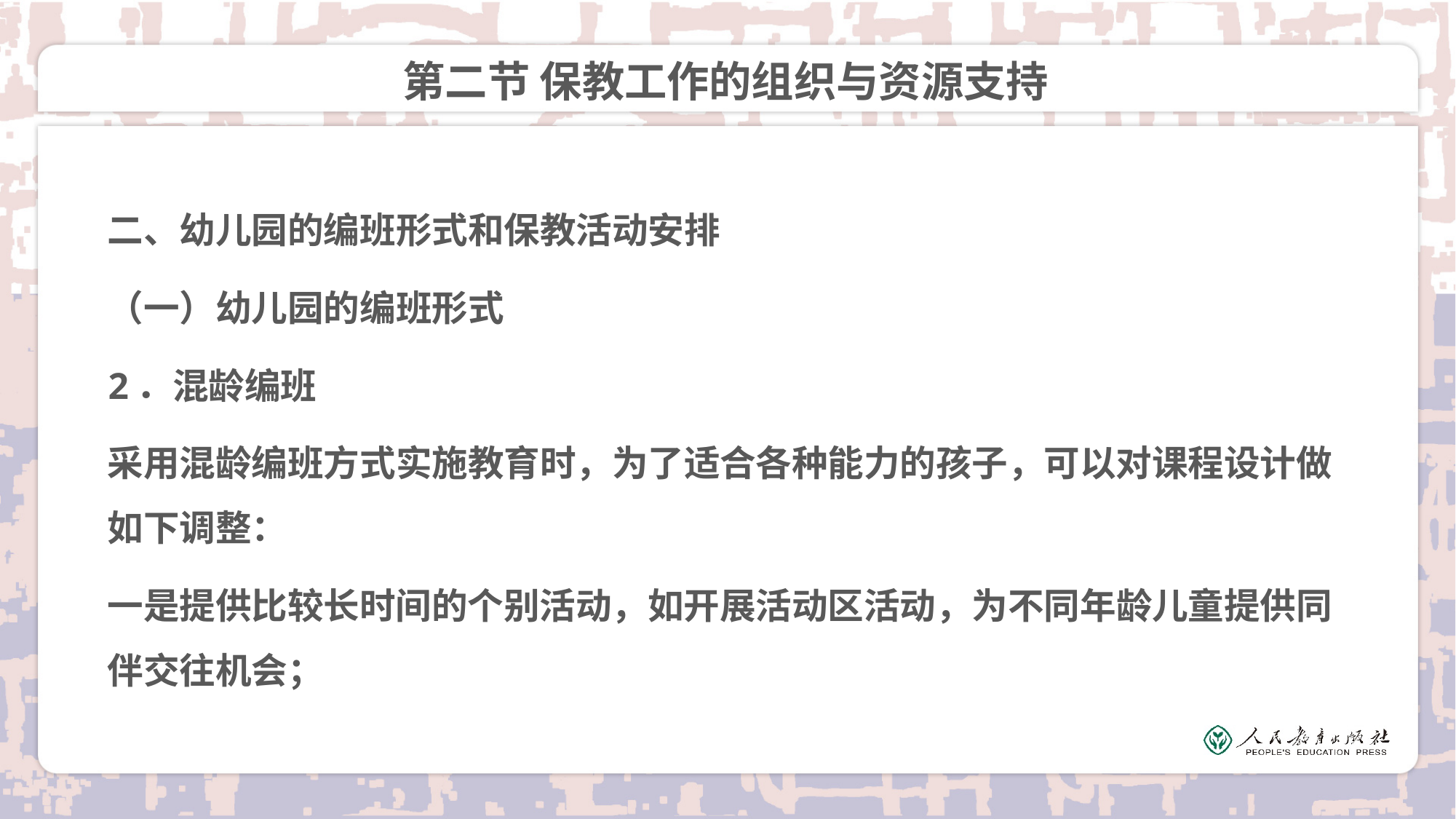

# 第二节 保教工作的组织与资源支持
二、幼儿园的编班形式和保教活动安排
（一）幼儿园的编班形式
2．混龄编班
采用混龄编班方式实施教育时，为了适合各种能力的孩子，可以对课程设计做如下调整：
一是提供比较长时间的个别活动，如开展活动区活动，为不同年龄儿童提供同伴交往机会；